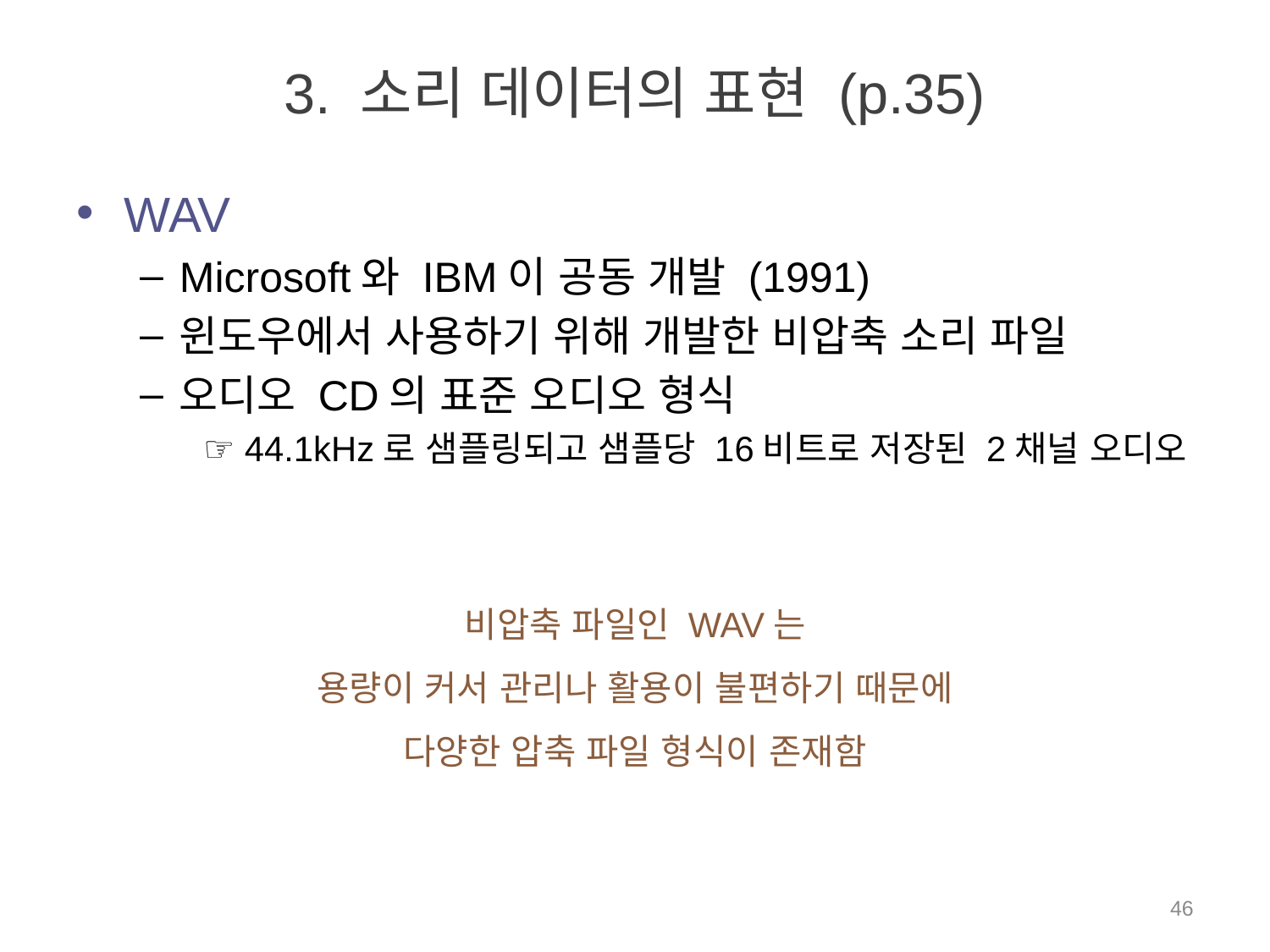

# 3. 소리 데이터의 표현 (p.35)
WAV
Microsoft와 IBM이 공동 개발 (1991)
윈도우에서 사용하기 위해 개발한 비압축 소리 파일
오디오 CD의 표준 오디오 형식
☞ 44.1kHz로 샘플링되고 샘플당 16비트로 저장된 2채널 오디오
비압축 파일인 WAV는
용량이 커서 관리나 활용이 불편하기 때문에
다양한 압축 파일 형식이 존재함
46